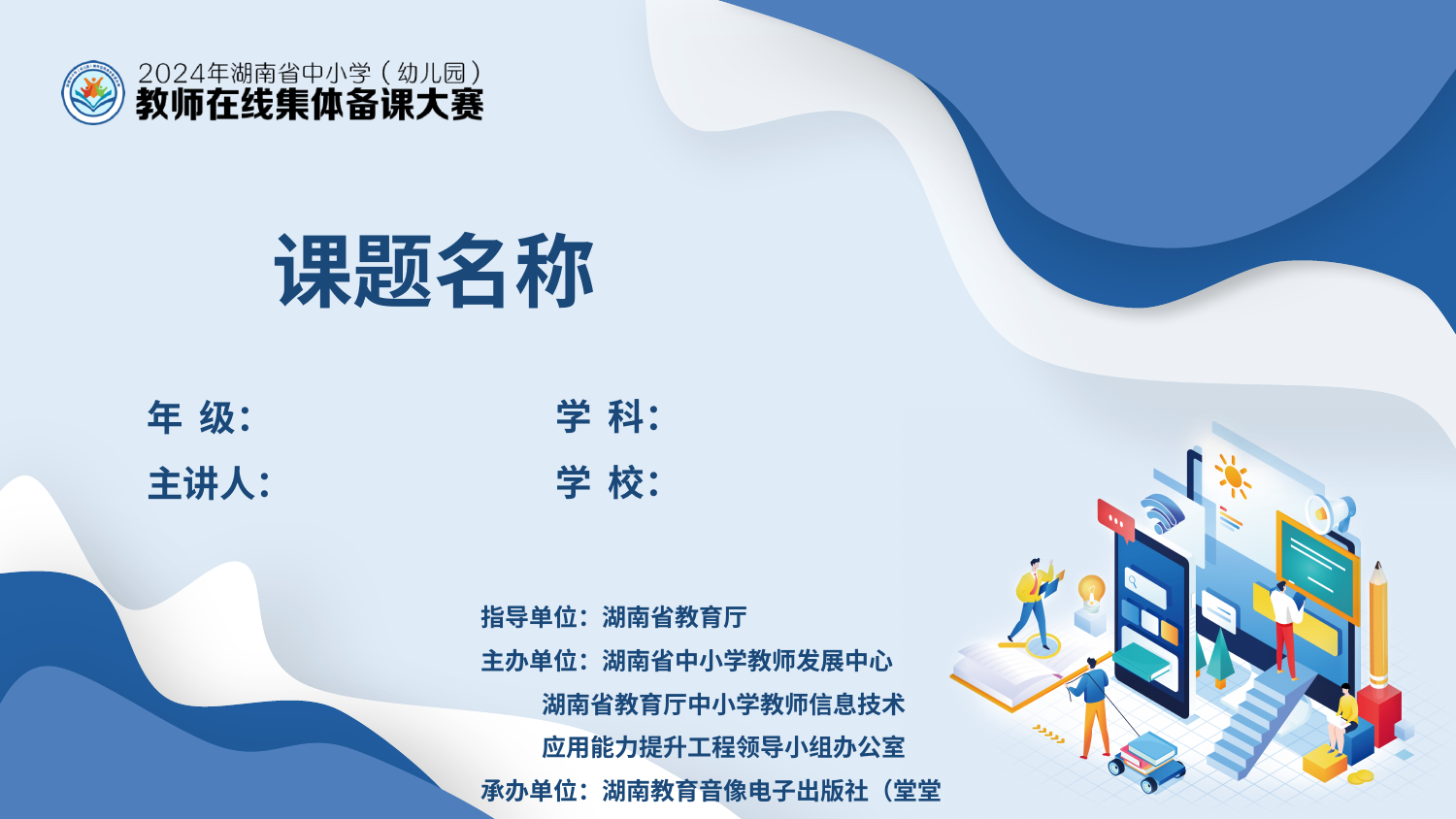

课题名称
学  科：
学  校：
年  级：
主讲人：

指导单位：湖南省教育厅
主办单位：湖南省中小学教师发展中心
          湖南省教育厅中小学教师信息技术
          应用能力提升工程领导小组办公室
承办单位：湖南教育音像电子出版社（堂堂网）